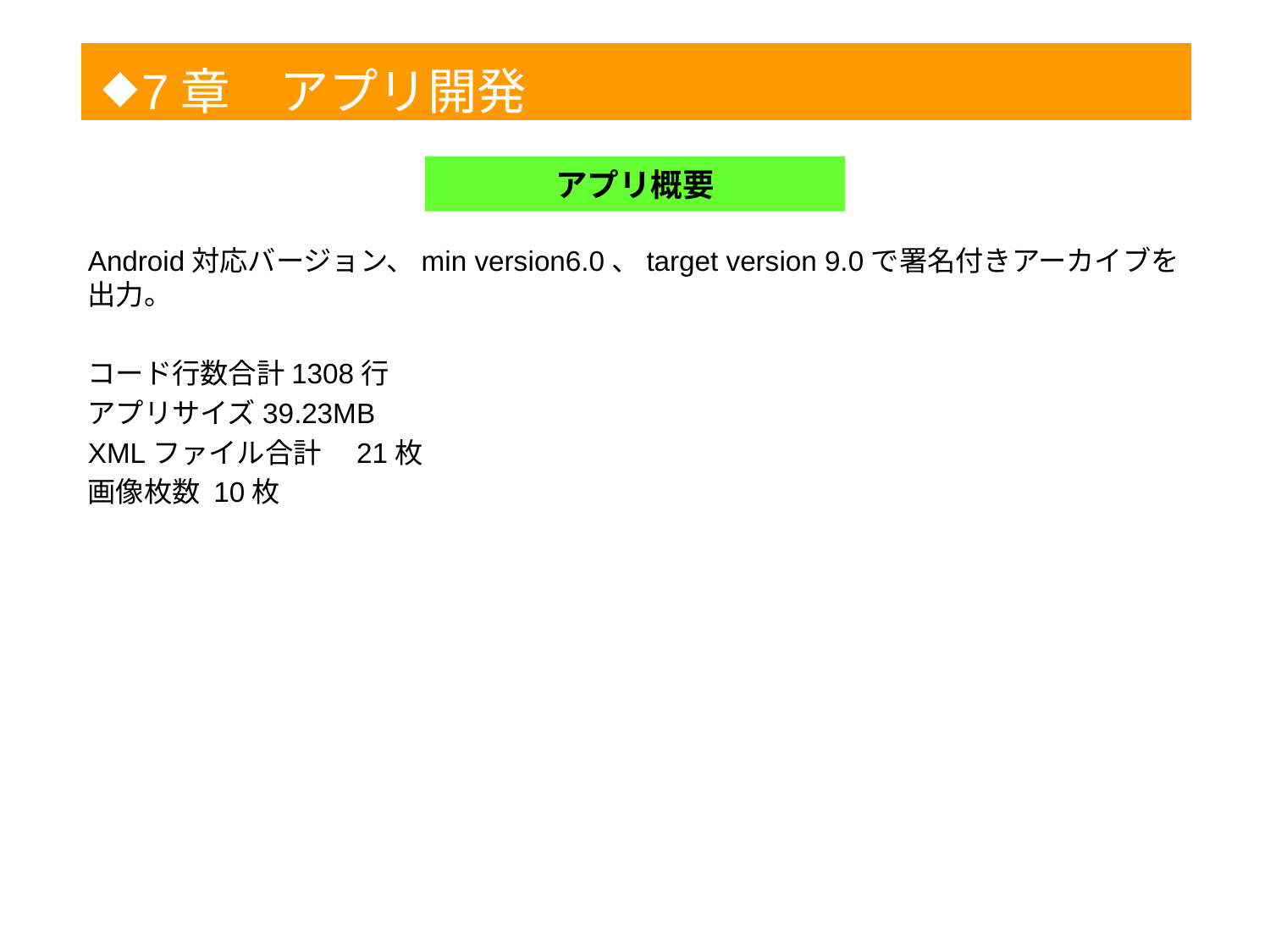

◆
7章　アプリ開発
アプリ概要
Android対応バージョン、min version6.0、target version 9.0で署名付きアーカイブを出力。

コード行数合計1308行
アプリサイズ39.23MB
XMLファイル合計　21枚
画像枚数 10枚